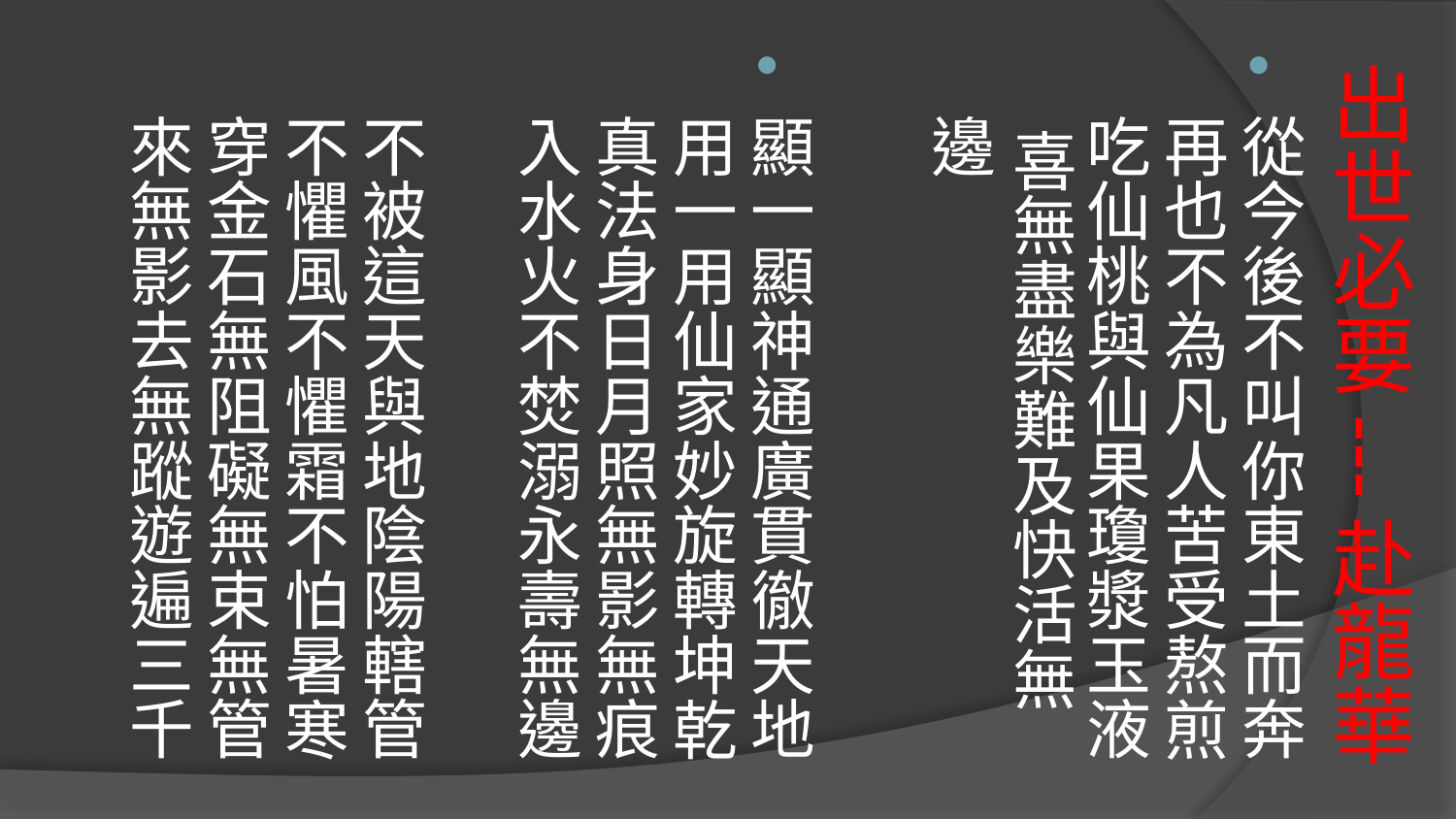

從今後不叫你東土而奔 再也不為凡人苦受熬煎
吃仙桃與仙果瓊漿玉液  喜無盡樂難及快活無邊

顯一顯神通廣貫徹天地 用一用仙家妙旋轉坤乾
真法身日月照無影無痕 入水火不焚溺永壽無邊
不被這天與地陰陽轄管 不懼風不懼霜不怕暑寒
穿金石無阻礙無束無管 來無影去無蹤遊遍三千

# 出世必要---赴龍華